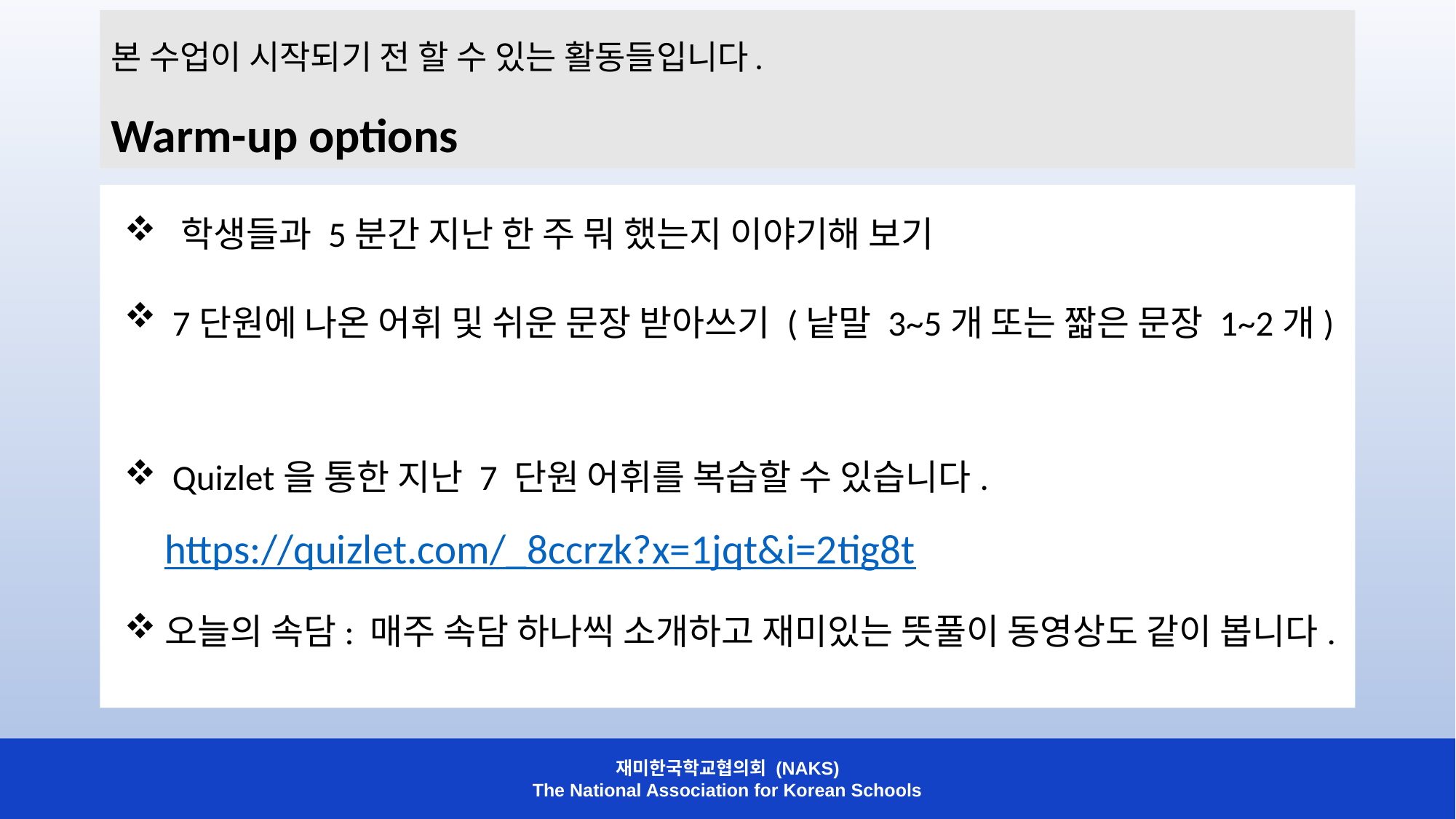

# 본 수업이 시작되기 전 할 수 있는 활동들입니다. Warm-up options
 학생들과 5분간 지난 한 주 뭐 했는지 이야기해 보기
 7단원에 나온 어휘 및 쉬운 문장 받아쓰기 (낱말 3~5개 또는 짧은 문장 1~2개)
 Quizlet을 통한 지난 7 단원 어휘를 복습할 수 있습니다. https://quizlet.com/_8ccrzk?x=1jqt&i=2tig8t
오늘의 속담: 매주 속담 하나씩 소개하고 재미있는 뜻풀이 동영상도 같이 봅니다.

재미한국학교협의회 (NAKS)
The National Association for Korean Schools